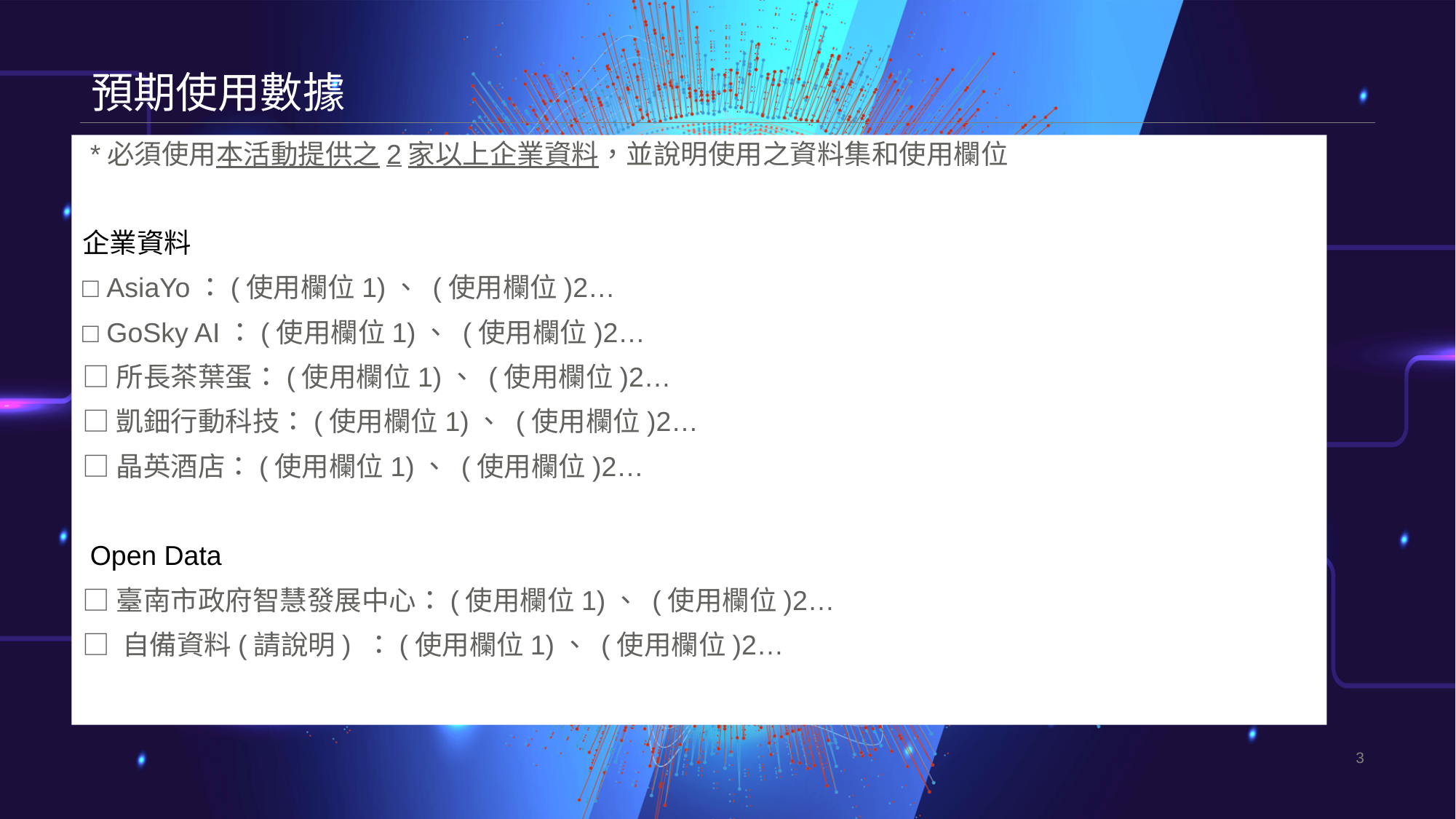

# 預期使用數據
 *必須使用本活動提供之2家以上企業資料，並說明使用之資料集和使用欄位

企業資料
□ AsiaYo：(使用欄位1)、 (使用欄位)2…
□ GoSky AI：(使用欄位1)、 (使用欄位)2…
□所長茶葉蛋：(使用欄位1)、 (使用欄位)2…
□凱鈿行動科技：(使用欄位1)、 (使用欄位)2…
□晶英酒店：(使用欄位1)、 (使用欄位)2…

 Open Data
□臺南市政府智慧發展中心：(使用欄位1)、 (使用欄位)2…
□ 自備資料(請說明) ：(使用欄位1)、 (使用欄位)2…

3